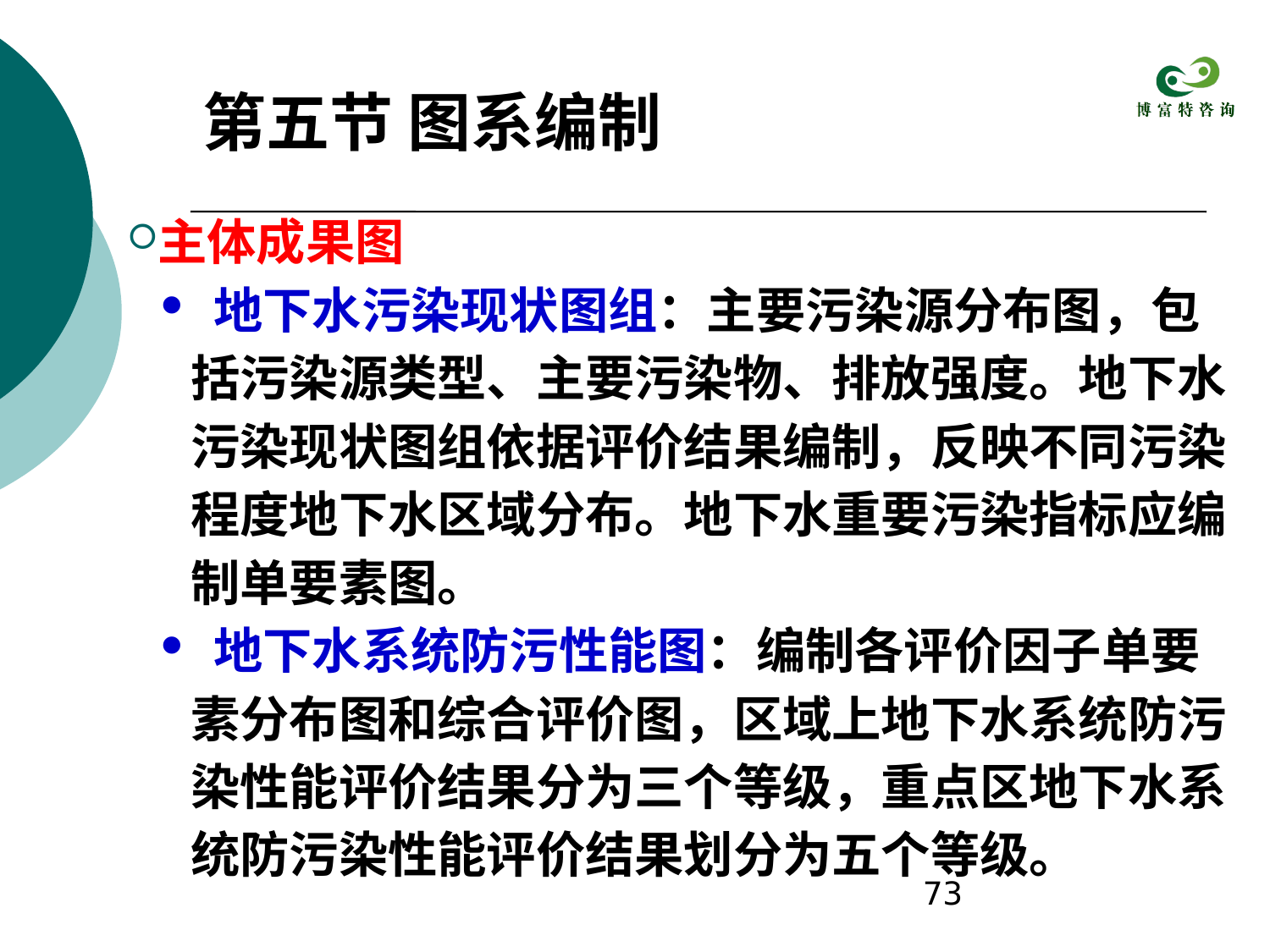

第五节 图系编制
主体成果图
 地下水污染现状图组：主要污染源分布图，包括污染源类型、主要污染物、排放强度。地下水污染现状图组依据评价结果编制，反映不同污染程度地下水区域分布。地下水重要污染指标应编制单要素图。
 地下水系统防污性能图：编制各评价因子单要素分布图和综合评价图，区域上地下水系统防污染性能评价结果分为三个等级，重点区地下水系统防污染性能评价结果划分为五个等级。

73